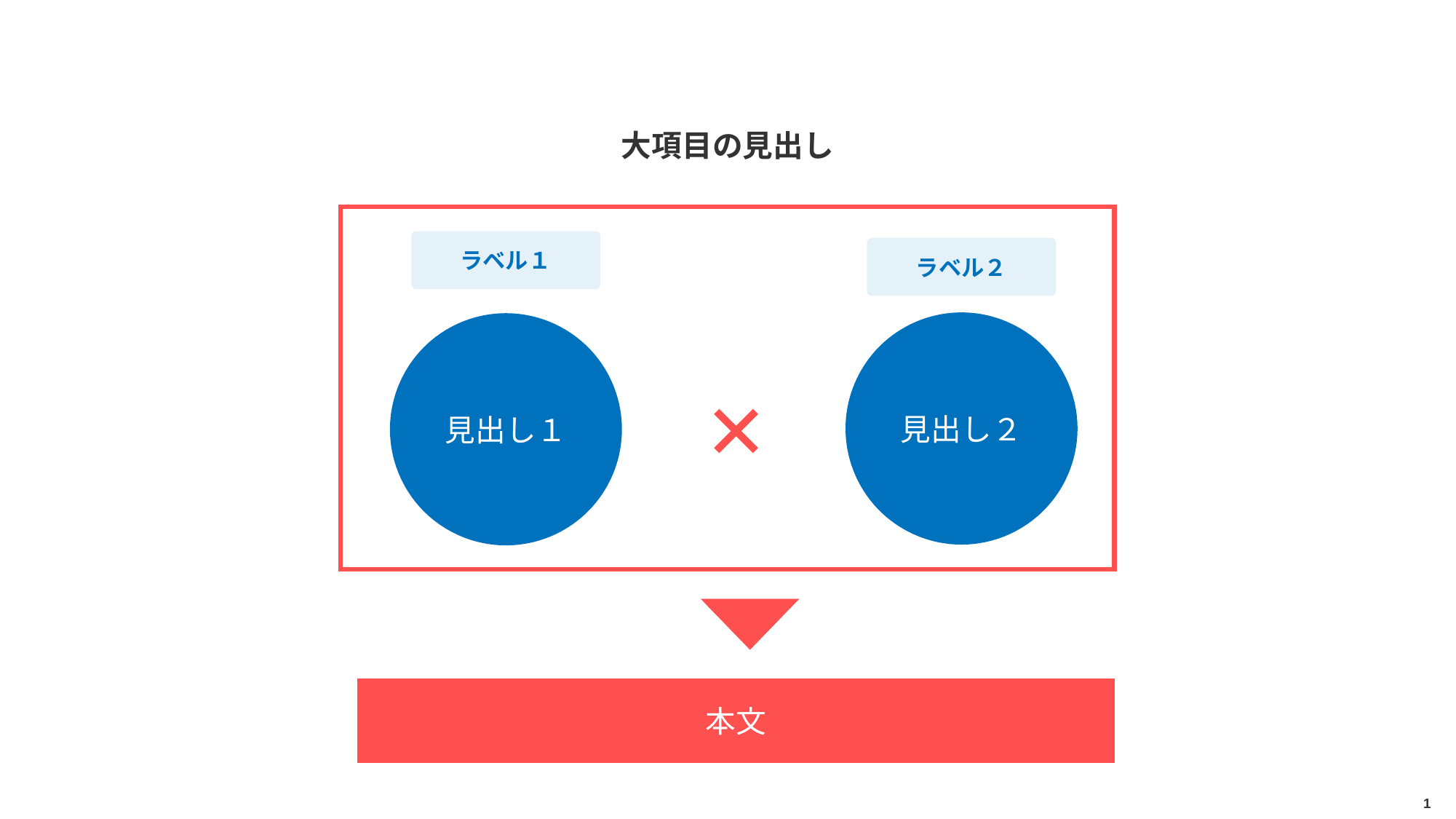

大項目の見出し

ラベル１
ラベル２
見出し２
見出し１
✕

本文
1